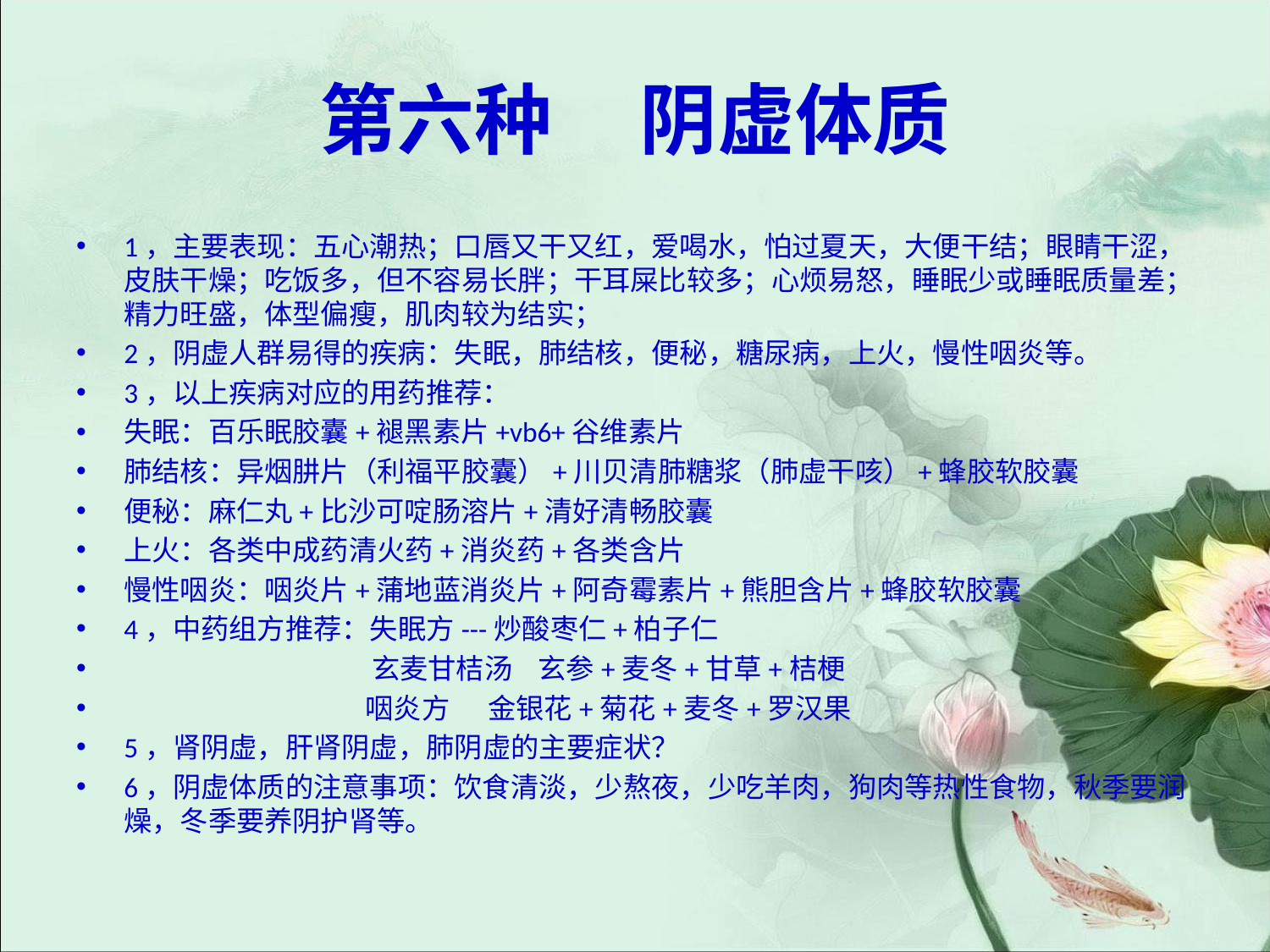

# 第六种     阴虚体质
1，主要表现：五心潮热；口唇又干又红，爱喝水，怕过夏天，大便干结；眼睛干涩，皮肤干燥；吃饭多，但不容易长胖；干耳屎比较多；心烦易怒，睡眠少或睡眠质量差；精力旺盛，体型偏瘦，肌肉较为结实；
2，阴虚人群易得的疾病：失眠，肺结核，便秘，糖尿病，上火，慢性咽炎等。
3，以上疾病对应的用药推荐：
失眠：百乐眠胶囊+褪黑素片+vb6+谷维素片
肺结核：异烟肼片（利福平胶囊）+川贝清肺糖浆（肺虚干咳）+蜂胶软胶囊
便秘：麻仁丸+比沙可啶肠溶片+清好清畅胶囊
上火：各类中成药清火药+消炎药+各类含片
慢性咽炎：咽炎片+蒲地蓝消炎片+阿奇霉素片+熊胆含片+蜂胶软胶囊
4，中药组方推荐：失眠方---炒酸枣仁+柏子仁
                                      玄麦甘桔汤    玄参+麦冬+甘草+桔梗
                                     咽炎方      金银花+菊花+麦冬+罗汉果
5，肾阴虚，肝肾阴虚，肺阴虚的主要症状？
6，阴虚体质的注意事项：饮食清淡，少熬夜，少吃羊肉，狗肉等热性食物，秋季要润燥，冬季要养阴护肾等。